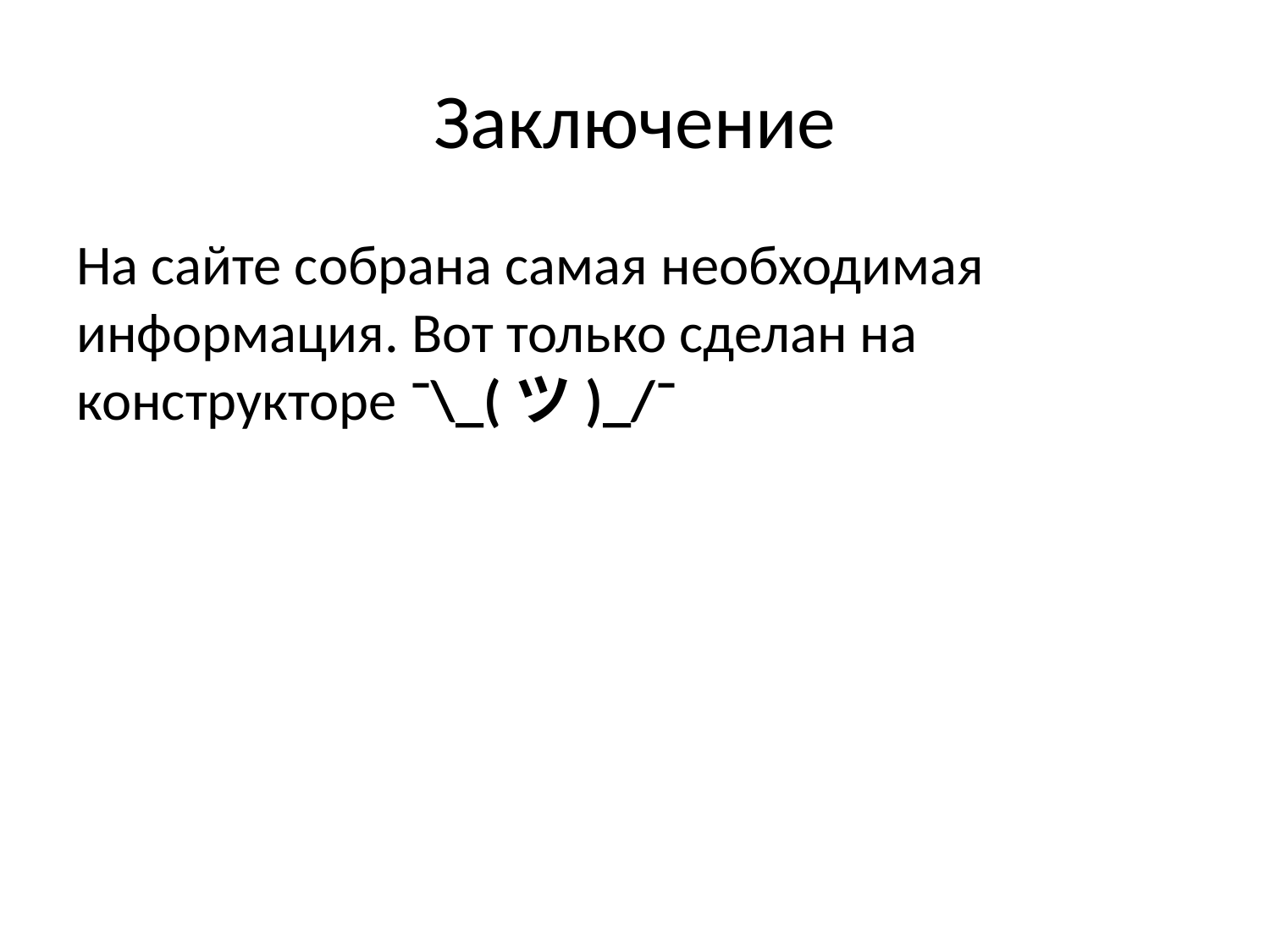

# Заключение
На сайте собрана самая необходимая информация. Вот только сделан на конструкторе ¯\_(ツ)_/¯